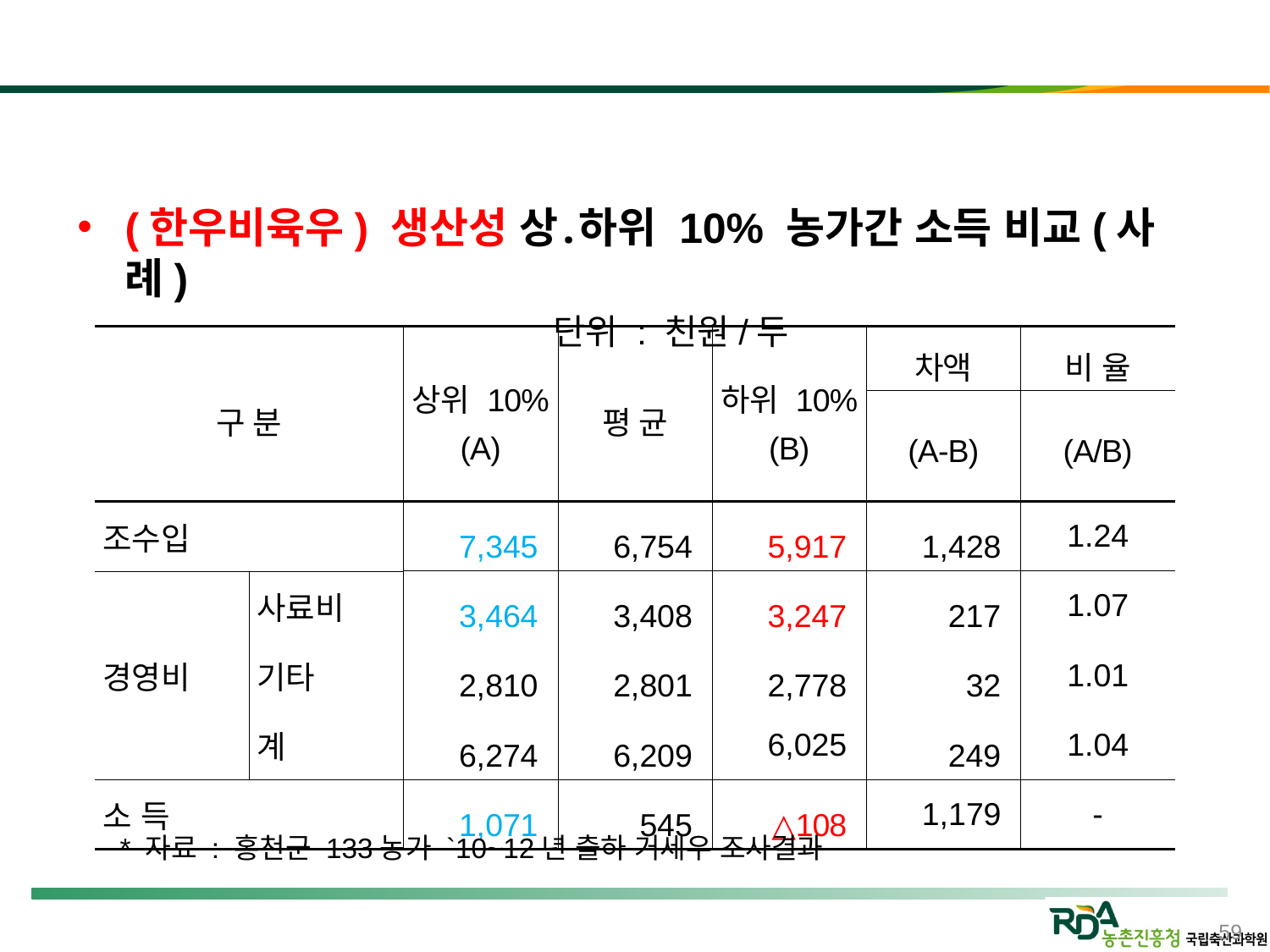

소득 수준 상하위 비교분석
(한우비육우) 생산성 상․하위 10% 농가간 소득 비교(사례)
                                               단위 : 천원/두

| 구 분 |  | 상위 10% (A) | 평 균 | 하위 10% (B) | 차액 | 비 율 |
| --- | --- | --- | --- | --- | --- | --- |
|  |  |  |  |  | (A-B) | (A/B) |
| 조수입 |  | 7,345 | 6,754 | 5,917 | 1,428 | 1.24 |
| 경영비 | 사료비 | 3,464 | 3,408 | 3,247 | 217 | 1.07 |
|  | 기타 | 2,810 | 2,801 | 2,778 | 32 | 1.01 |
|  | 계 | 6,274 | 6,209 | 6,025 | 249 | 1.04 |
| 소 득 |  | 1,071 | 545 | △108 | 1,179 | - |
* 자료 : 홍천군 133농가 `10~12년 출하 거세우 조사결과
59